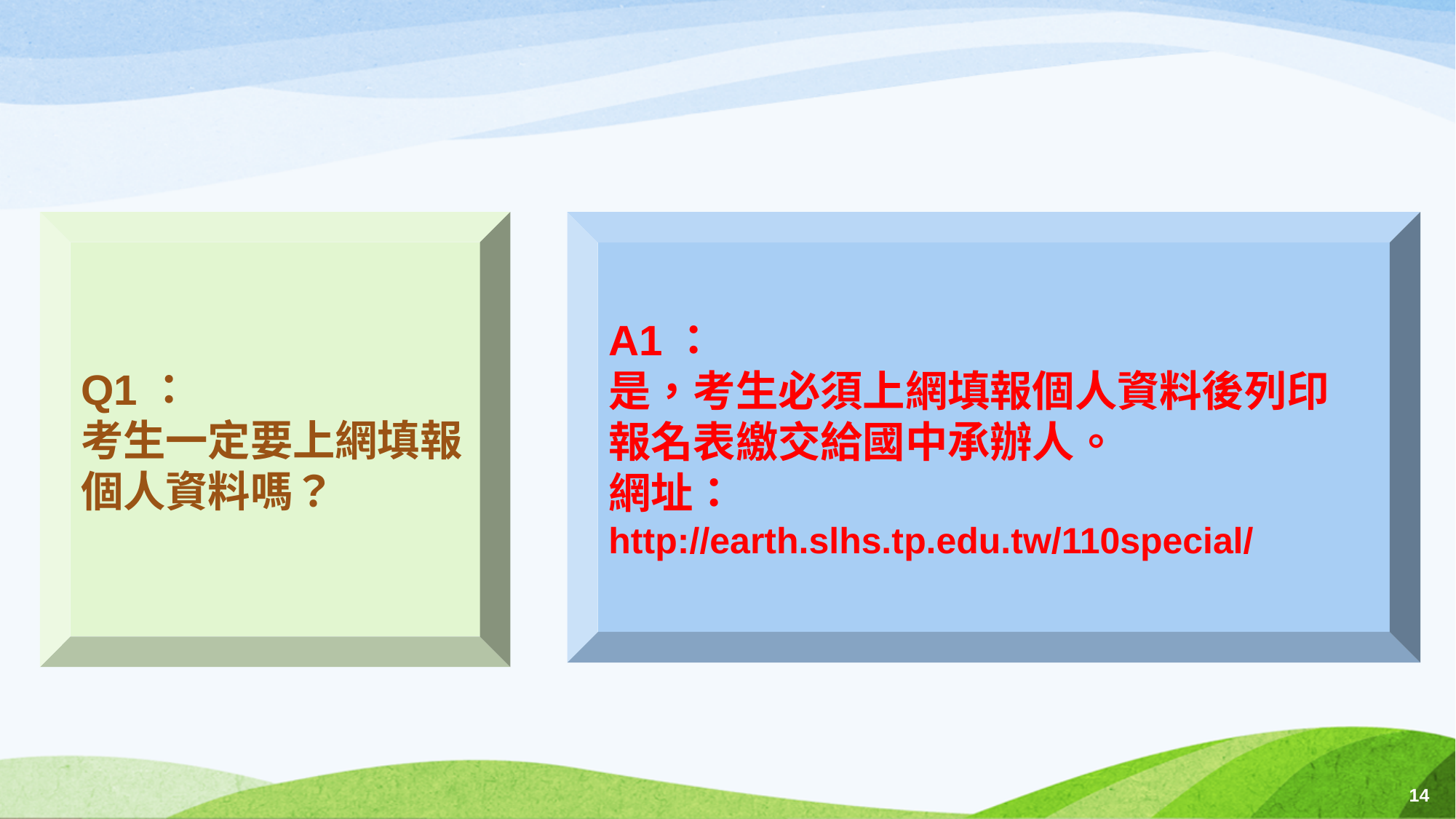

#
Q1：
考生一定要上網填報個人資料嗎？
A1：
是，考生必須上網填報個人資料後列印
報名表繳交給國中承辦人。
網址：
http://earth.slhs.tp.edu.tw/110special/
14